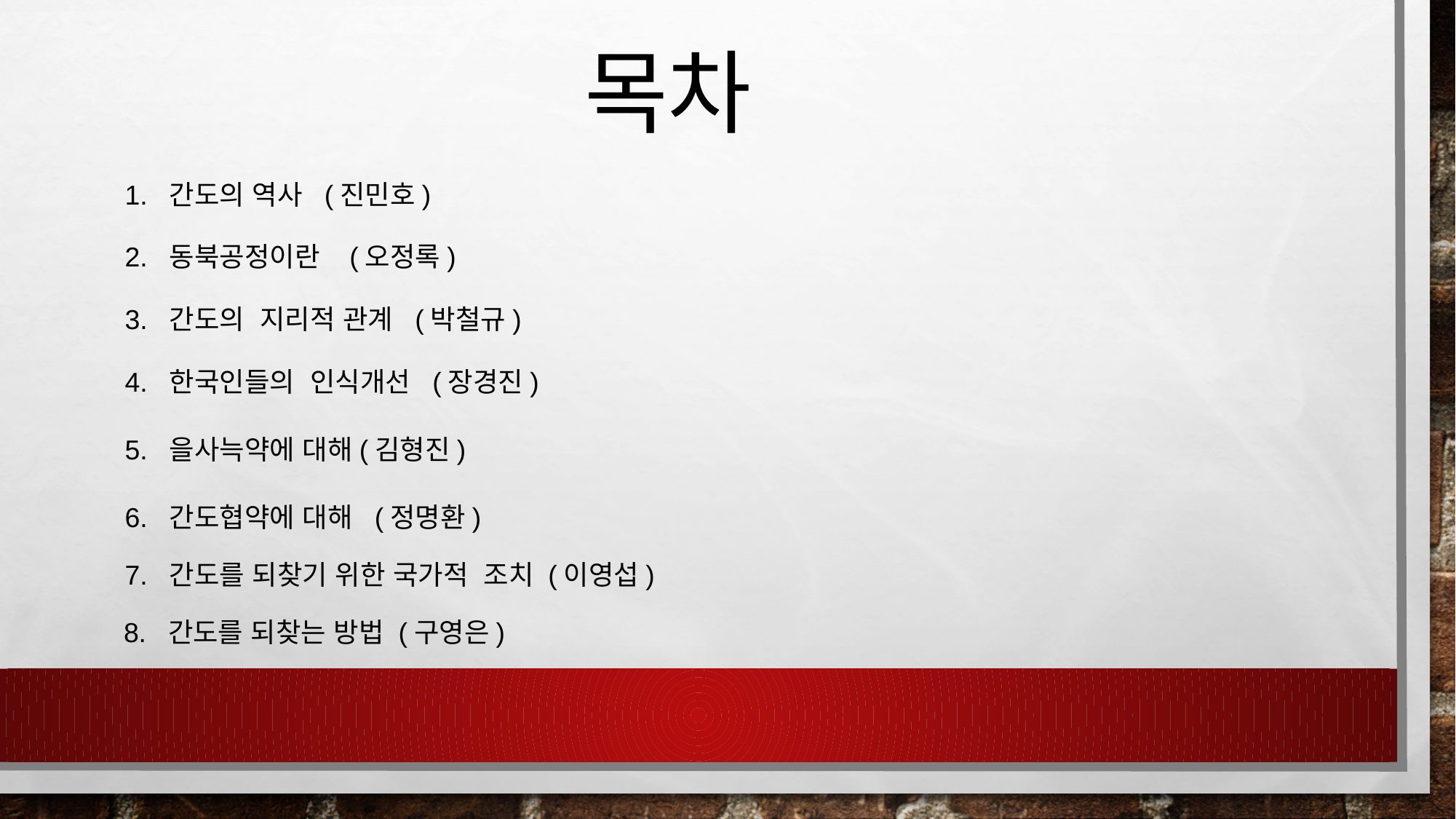

목차
1.  간도의 역사  (진민호)
2.  동북공정이란   (오정록)
3.  간도의  지리적 관계  (박철규)
4.  한국인들의  인식개선  (장경진)
5.  을사늑약에 대해(김형진)
6.  간도협약에 대해  (정명환)
7.  간도를 되찾기 위한 국가적  조치 (이영섭)
8.  간도를 되찾는 방법 (구영은)